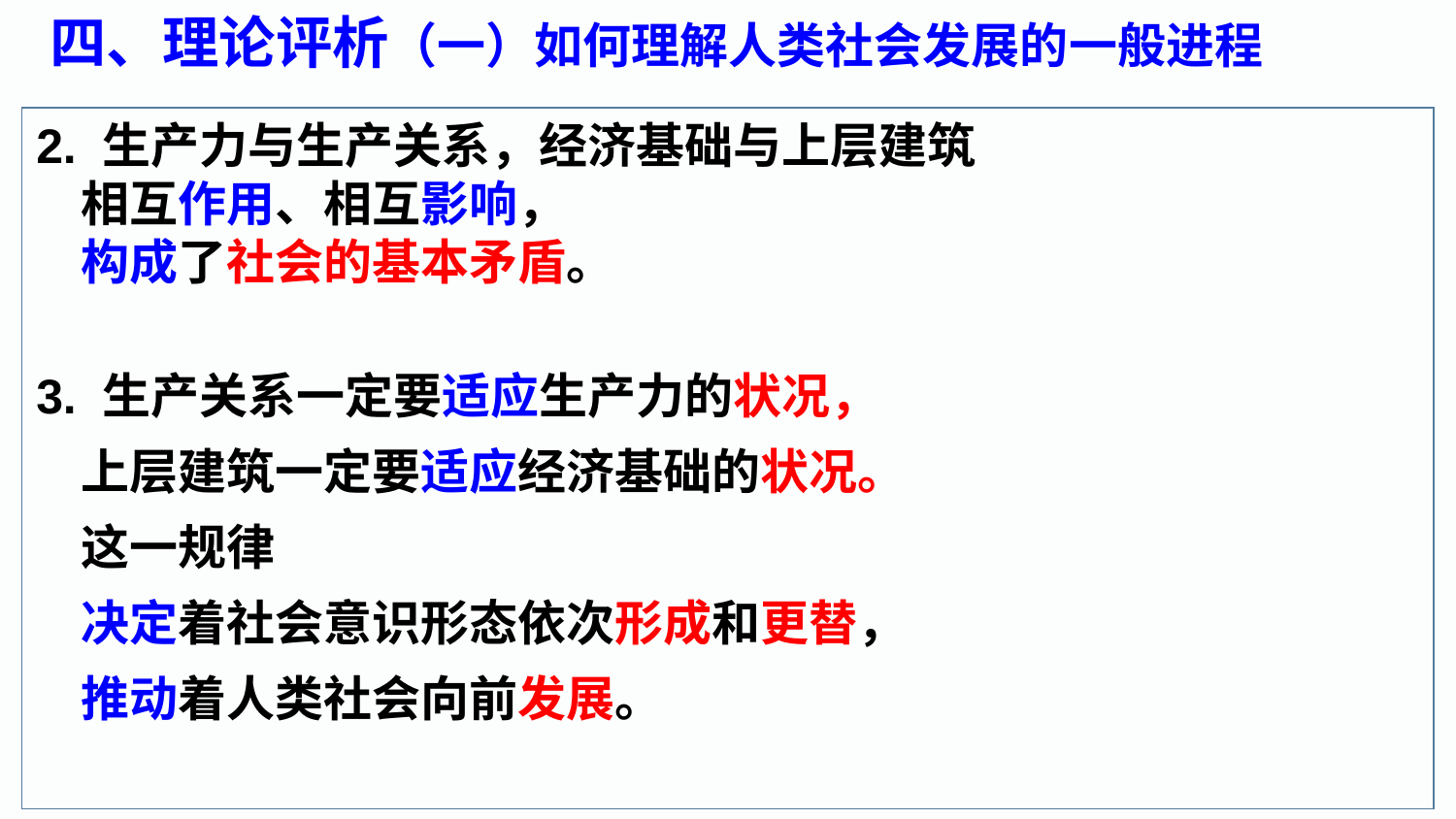

四、理论评析（一）如何理解人类社会发展的一般进程
2. 生产力与生产关系，经济基础与上层建筑
   相互作用、相互影响，
   构成了社会的基本矛盾。

3. 生产关系一定要适应生产力的状况，
   上层建筑一定要适应经济基础的状况。
   这一规律
   决定着社会意识形态依次形成和更替，
   推动着人类社会向前发展。